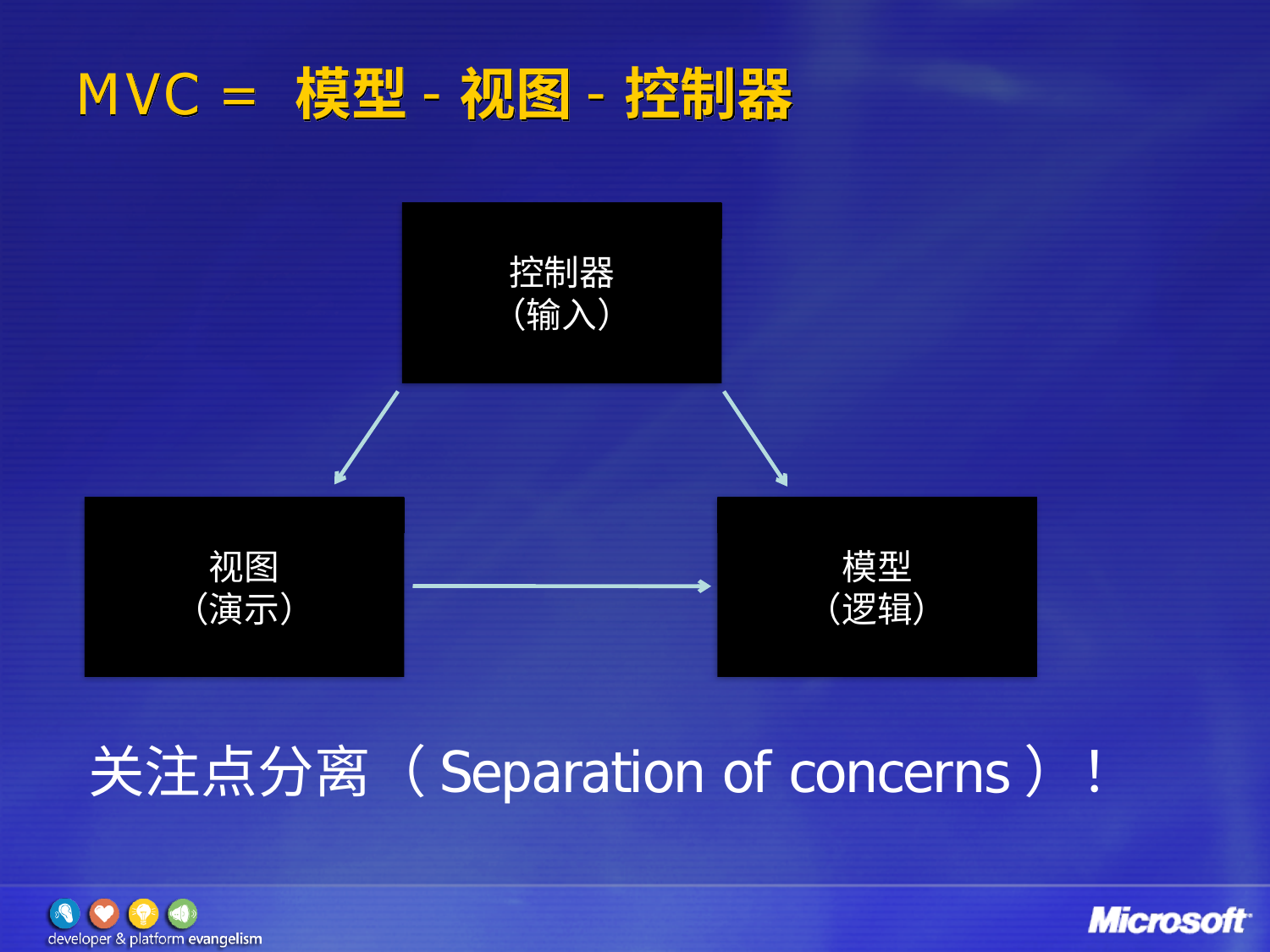

# MVC = 模型-视图-控制器
控制器
（输入）
视图
（演示）
模型
（逻辑）
关注点分离（Separation of concerns）！